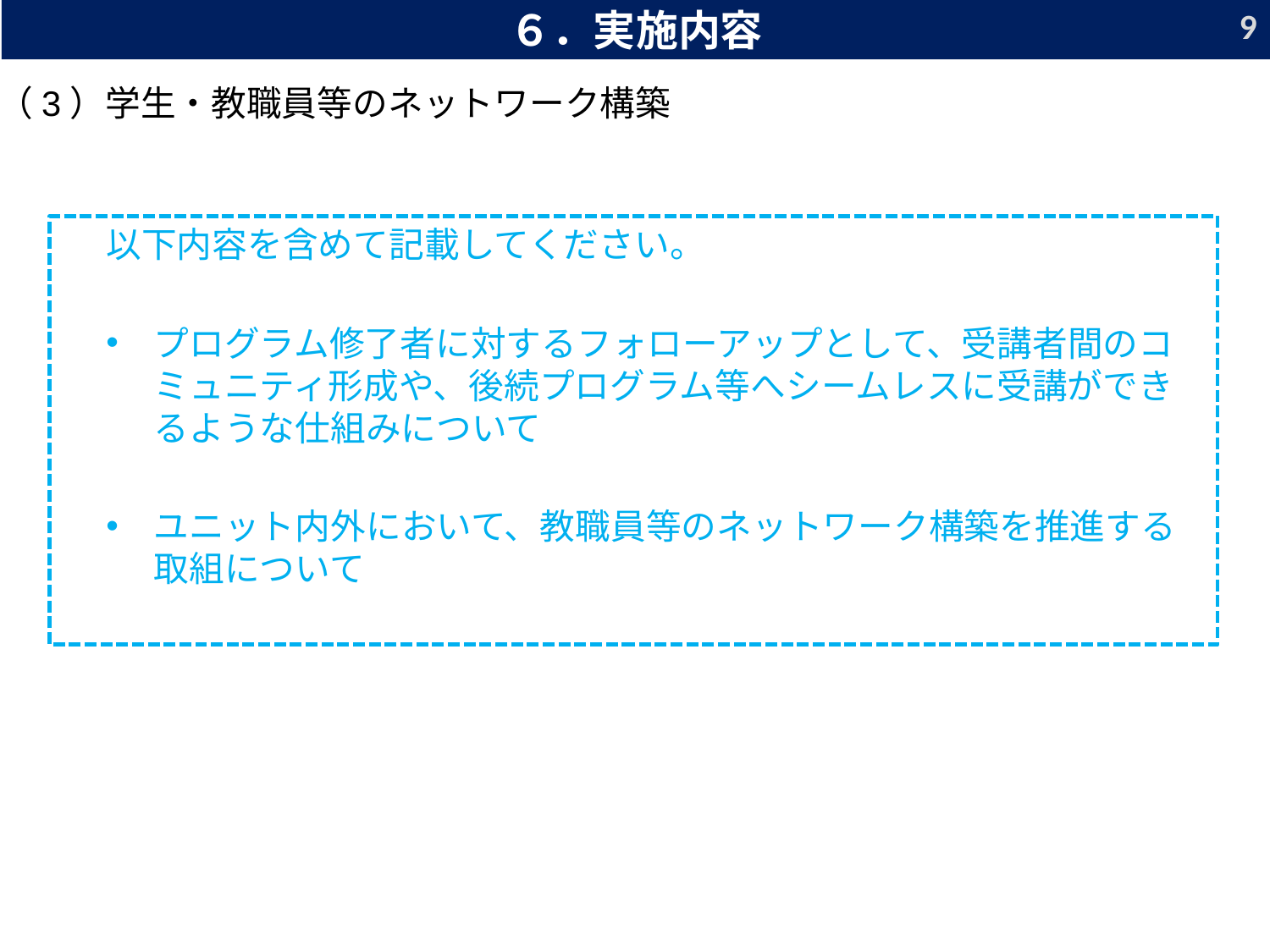

9
６．実施内容
（3）学生・教職員等のネットワーク構築
以下内容を含めて記載してください。

プログラム修了者に対するフォローアップとして、受講者間のコミュニティ形成や、後続プログラム等へシームレスに受講ができるような仕組みについて

ユニット内外において、教職員等のネットワーク構築を推進する取組について